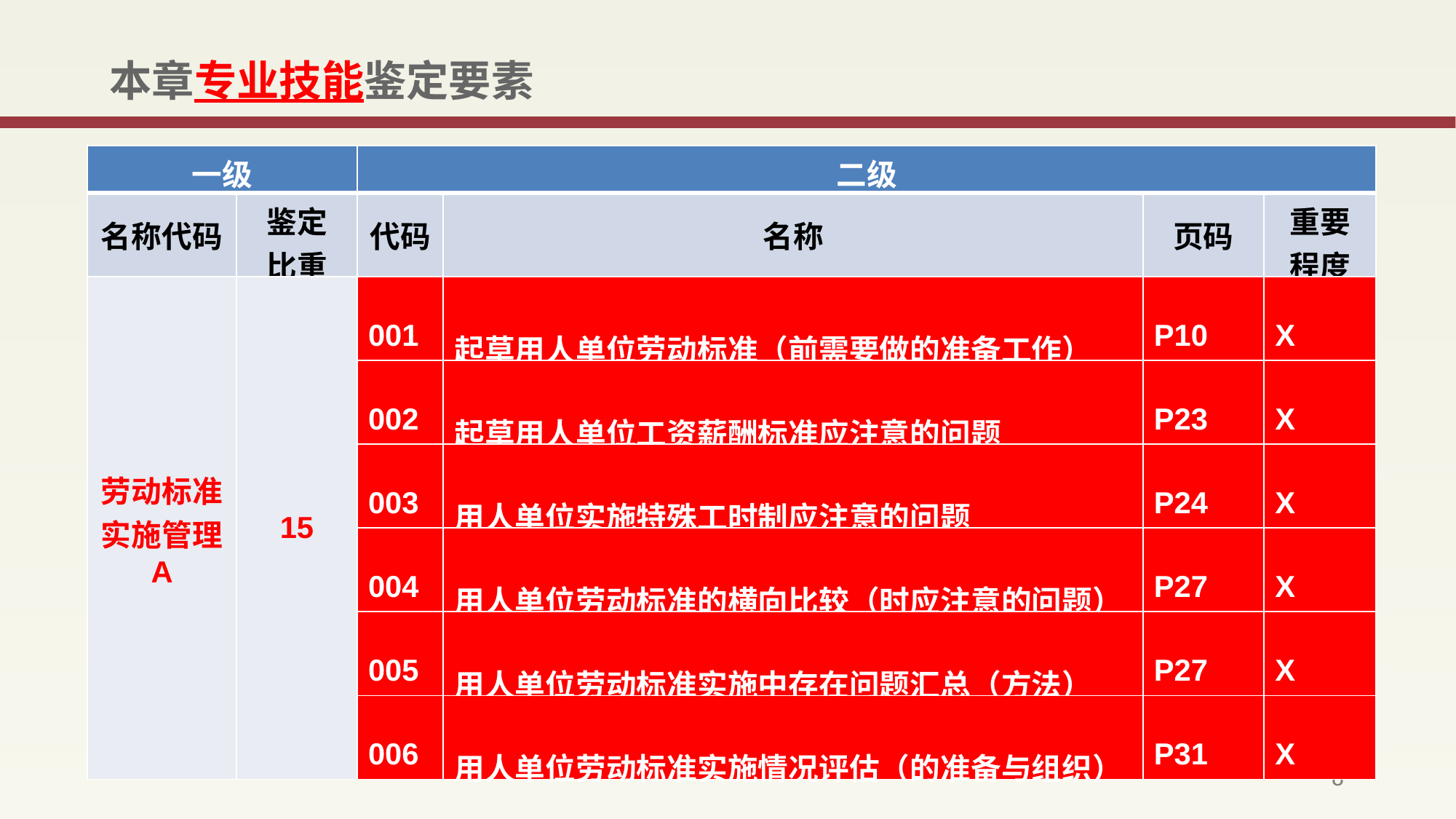

本章专业技能鉴定要素
| 一级 |  | 二级 |  |  |  |
| --- | --- | --- | --- | --- | --- |
| 名称代码 | 鉴定 比重 | 代码 | 名称 | 页码 | 重要 程度 |
| 劳动标准 实施管理 A | 15 | 001 | 起草用人单位劳动标准（前需要做的准备工作） | P10 | X |
|  |  | 002 | 起草用人单位工资薪酬标准应注意的问题 | P23 | X |
|  |  | 003 | 用人单位实施特殊工时制应注意的问题 | P24 | X |
|  |  | 004 | 用人单位劳动标准的横向比较（时应注意的问题） | P27 | X |
|  |  | 005 | 用人单位劳动标准实施中存在问题汇总（方法） | P27 | X |
|  |  | 006 | 用人单位劳动标准实施情况评估（的准备与组织） | P31 | X |